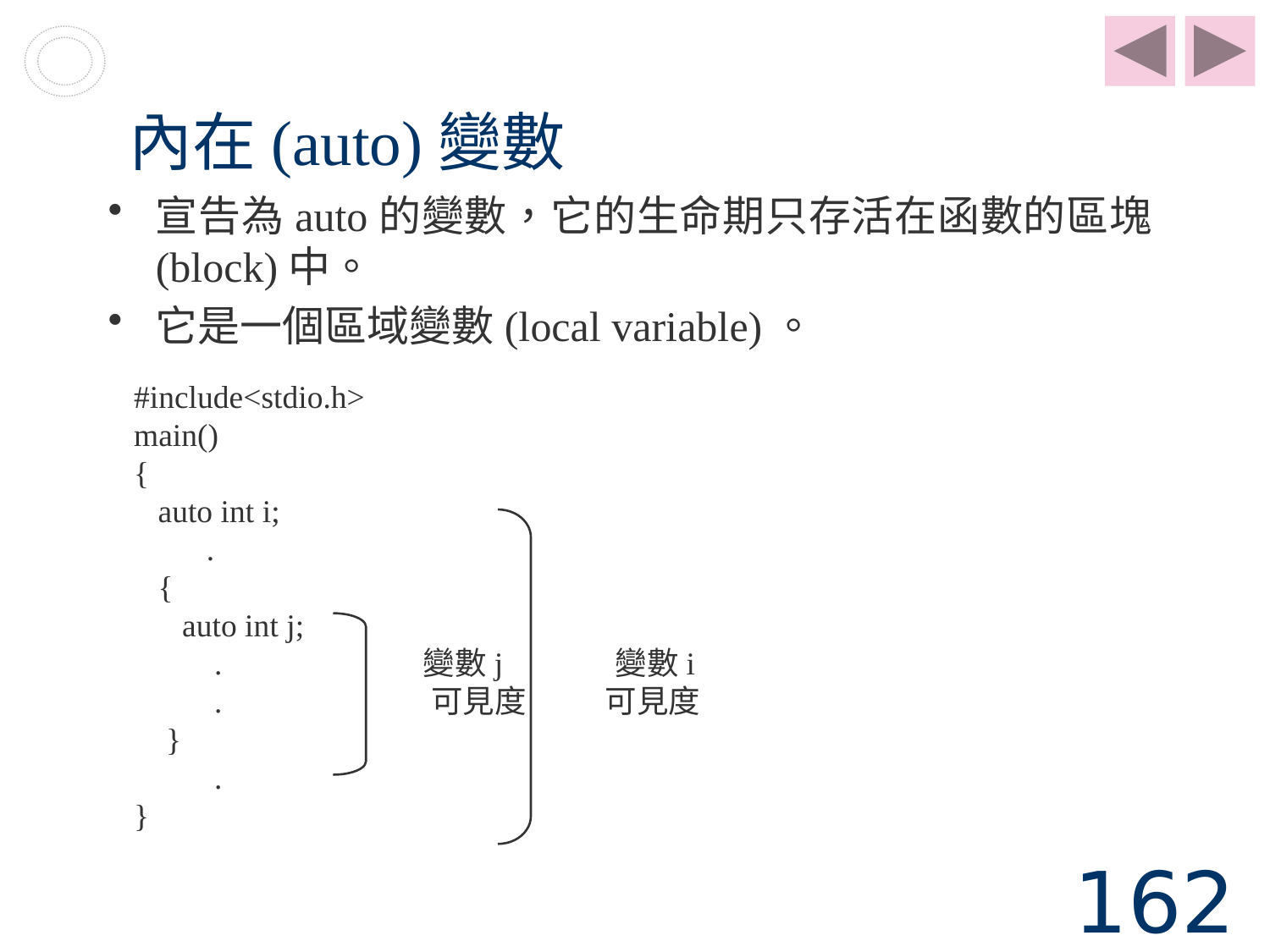

# 內在(auto)變數
宣告為auto的變數，它的生命期只存活在函數的區塊(block)中。
它是一個區域變數(local variable)。
#include<stdio.h>
main()
{
   auto int i;
         .
   {
      auto int j;
          .                        變數j             變數i
          .                         可見度           可見度
    }
          .
}

162